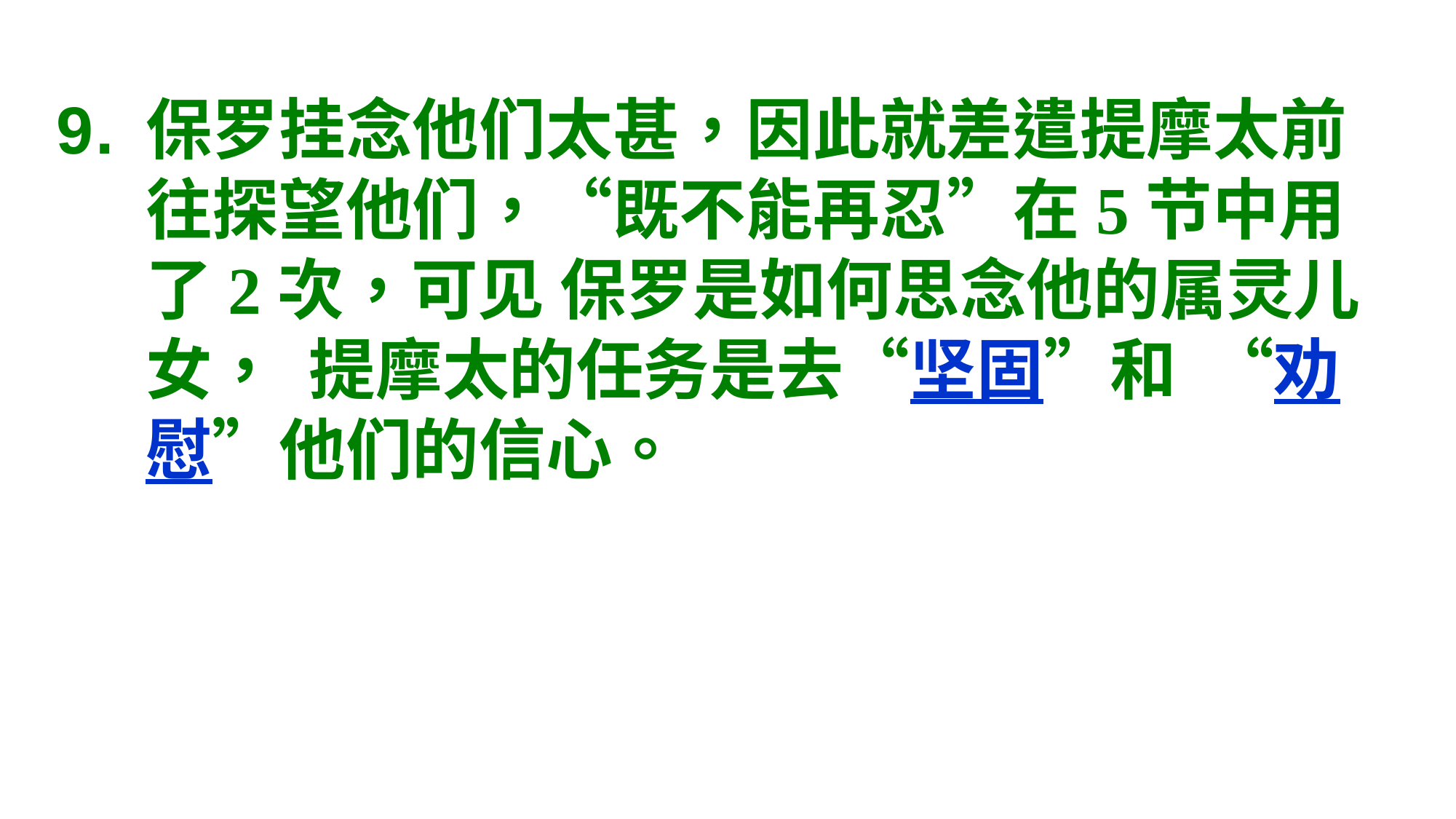

保罗挂念他们太甚，因此就差遣提摩太前往探望他们，“既不能再忍”在5节中用了2次，可见 保罗是如何思念他的属灵儿女，  提摩太的任务是去“坚固”和  “劝慰”他们的信心。